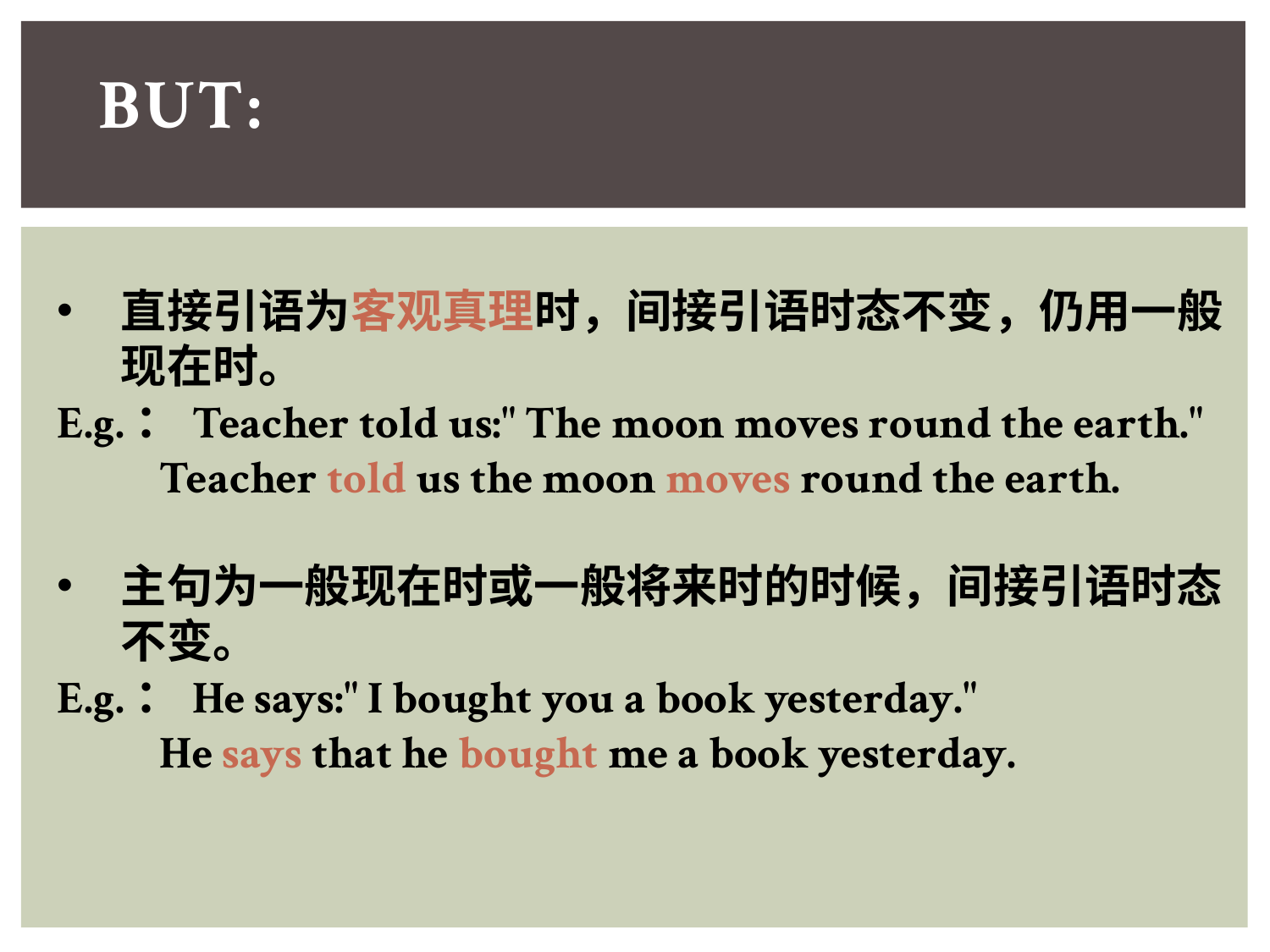

# But:
直接引语为客观真理时，间接引语时态不变，仍用一般现在时。
E.g.：Teacher told us:" The moon moves round the earth."
           Teacher told us the moon moves round the earth.

主句为一般现在时或一般将来时的时候，间接引语时态不变。
E.g.：He says:" I bought you a book yesterday."
           He says that he bought me a book yesterday.